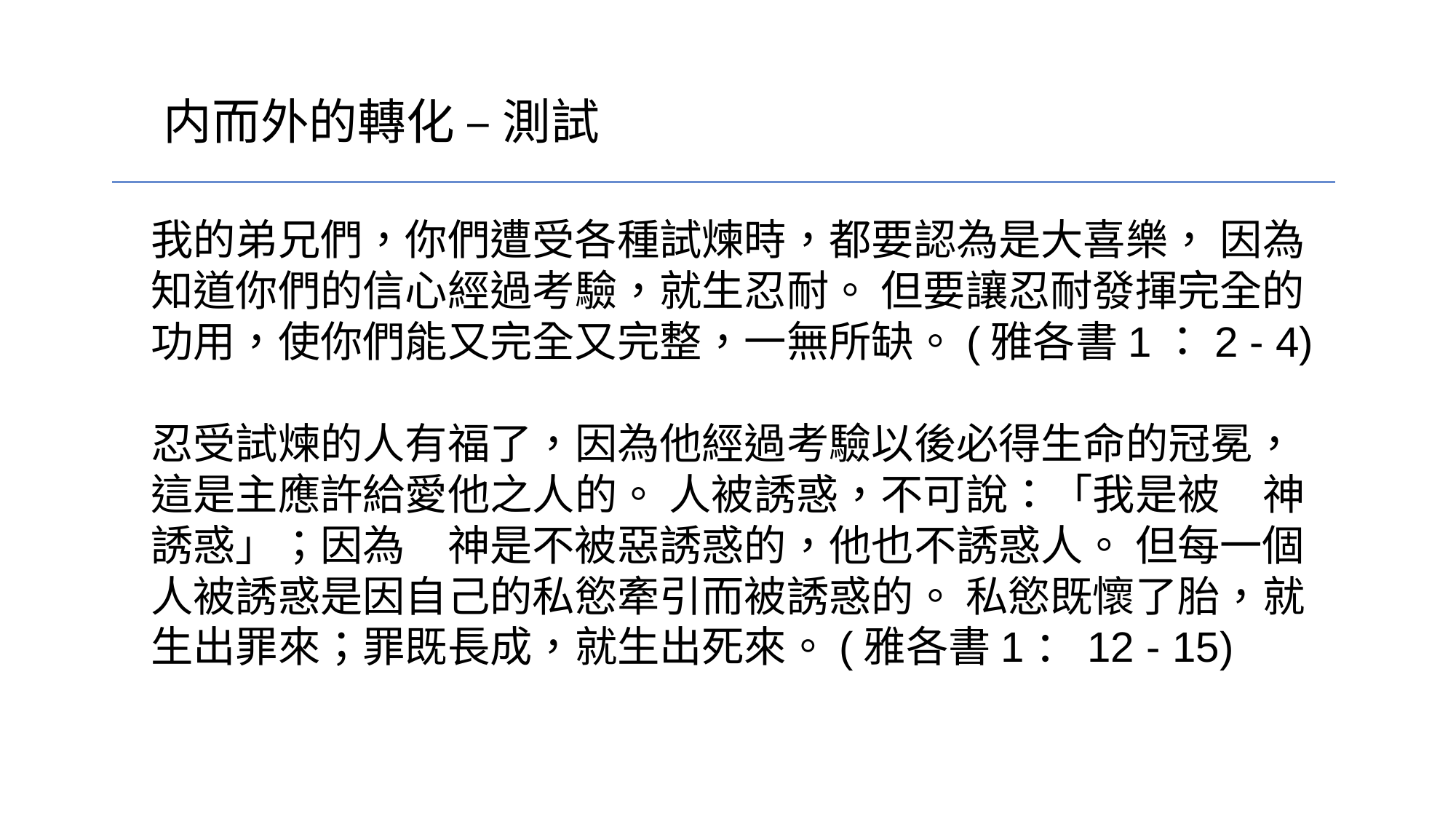

内而外的轉化 – 測試
# 我的弟兄們，你們遭受各種試煉時，都要認為是大喜樂， 因為知道你們的信心經過考驗，就生忍耐。 但要讓忍耐發揮完全的功用，使你們能又完全又完整，一無所缺。(雅各書1：2 - 4) 忍受試煉的人有福了，因為他經過考驗以後必得生命的冠冕，這是主應許給愛他之人的。 人被誘惑，不可說：「我是被　神誘惑」；因為　神是不被惡誘惑的，他也不誘惑人。 但每一個人被誘惑是因自己的私慾牽引而被誘惑的。 私慾既懷了胎，就生出罪來；罪既長成，就生出死來。(雅各書1：12 - 15)